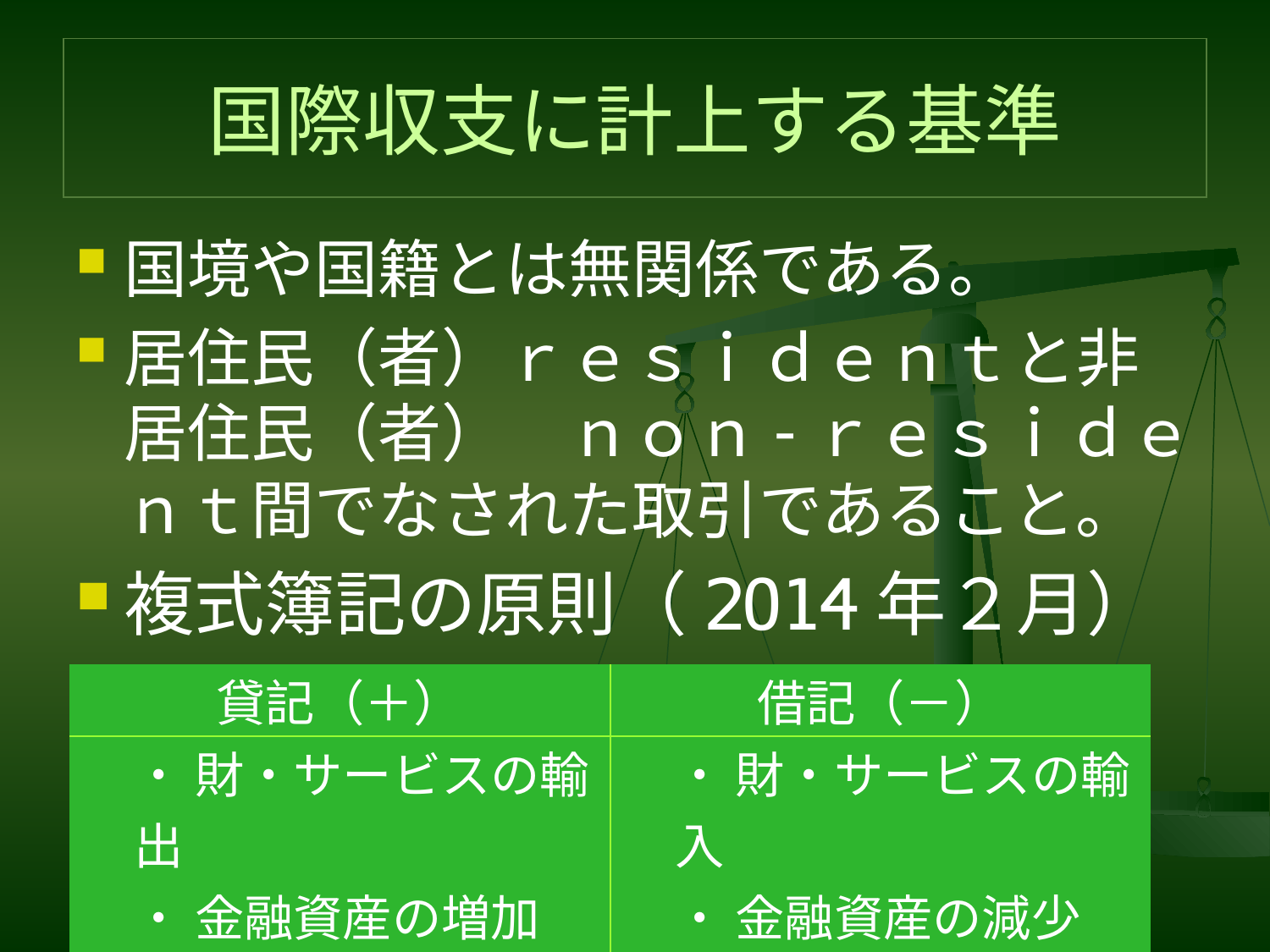

# 国際収支に計上する基準
国境や国籍とは無関係である。
居住民（者）ｒｅｓｉｄｅｎｔと非居住民（者）　ｎｏｎ-ｒｅｓｉｄｅｎｔ間でなされた取引であること。
複式簿記の原則（2014年２月）

| 貸記（＋） | 借記（－） |
| --- | --- |
| ・ 財・サービスの輸出 ・ 金融資産の増加 ・ 金融負債の増加 | ・ 財・サービスの輸入 ・ 金融資産の減少 ・ 金融負債の減少 |